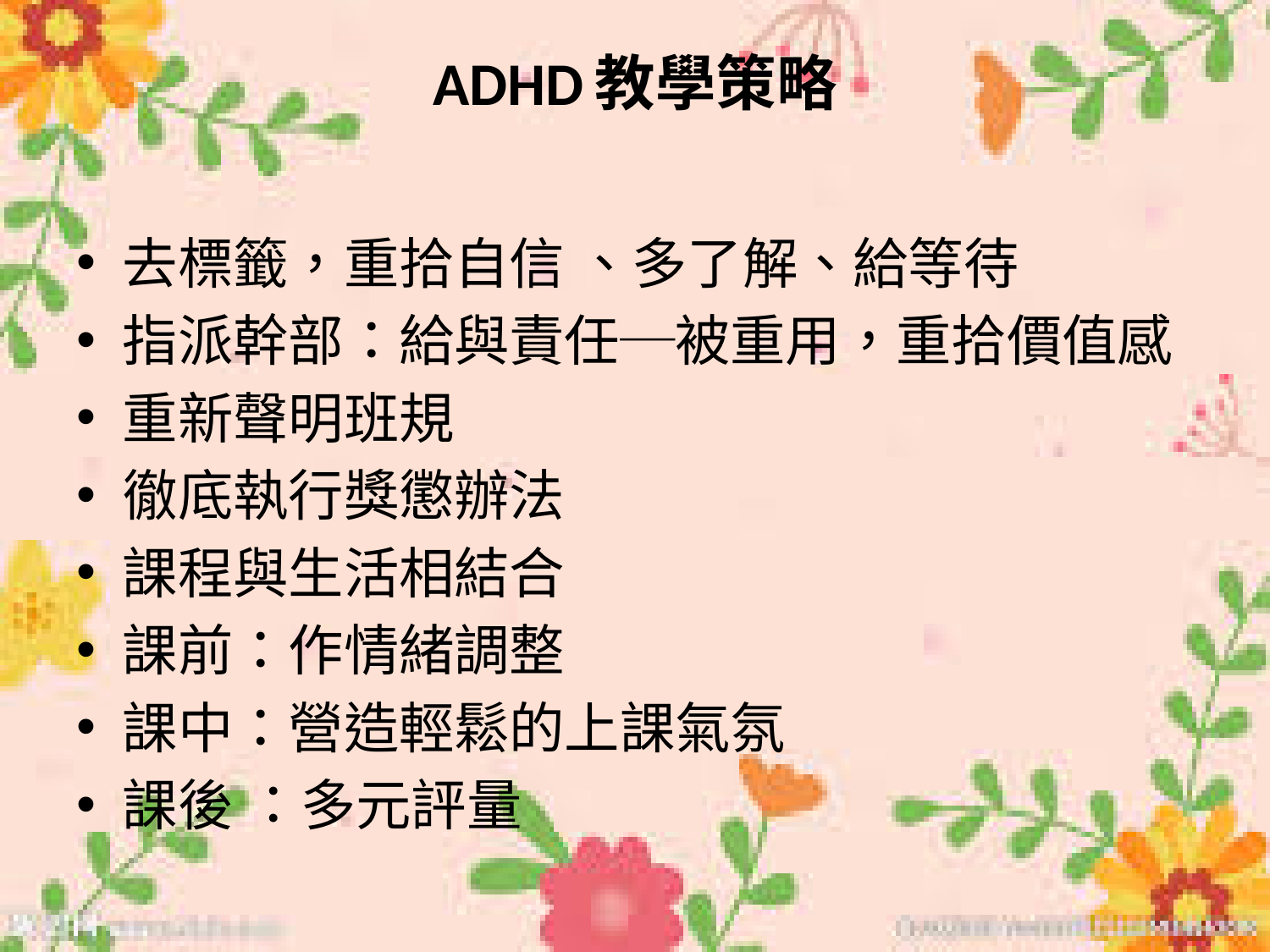

# ADHD教學策略
去標籤，重拾自信 、多了解、給等待
指派幹部：給與責任─被重用，重拾價值感
重新聲明班規
徹底執行獎懲辦法
課程與生活相結合
課前：作情緒調整
課中：營造輕鬆的上課氣氛
課後 ：多元評量